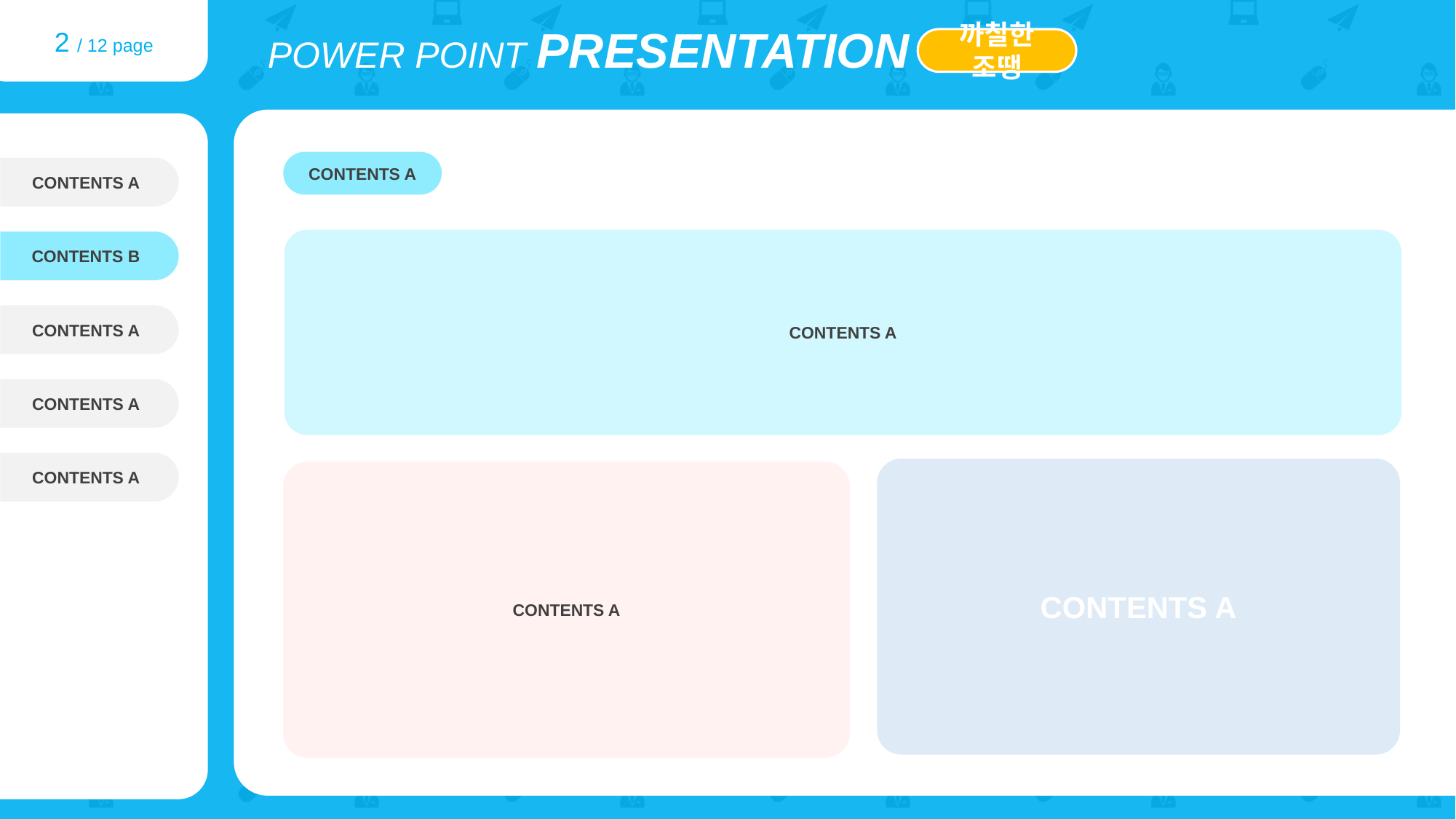

2 / 12 page

POWER POINT PRESENTATION
까칠한 조땡
CONTENTS A
CONTENTS A
CONTENTS B
CONTENTS A
CONTENTS A
CONTENTS A

CONTENTS A
CONTENTS A
CONTENTS A